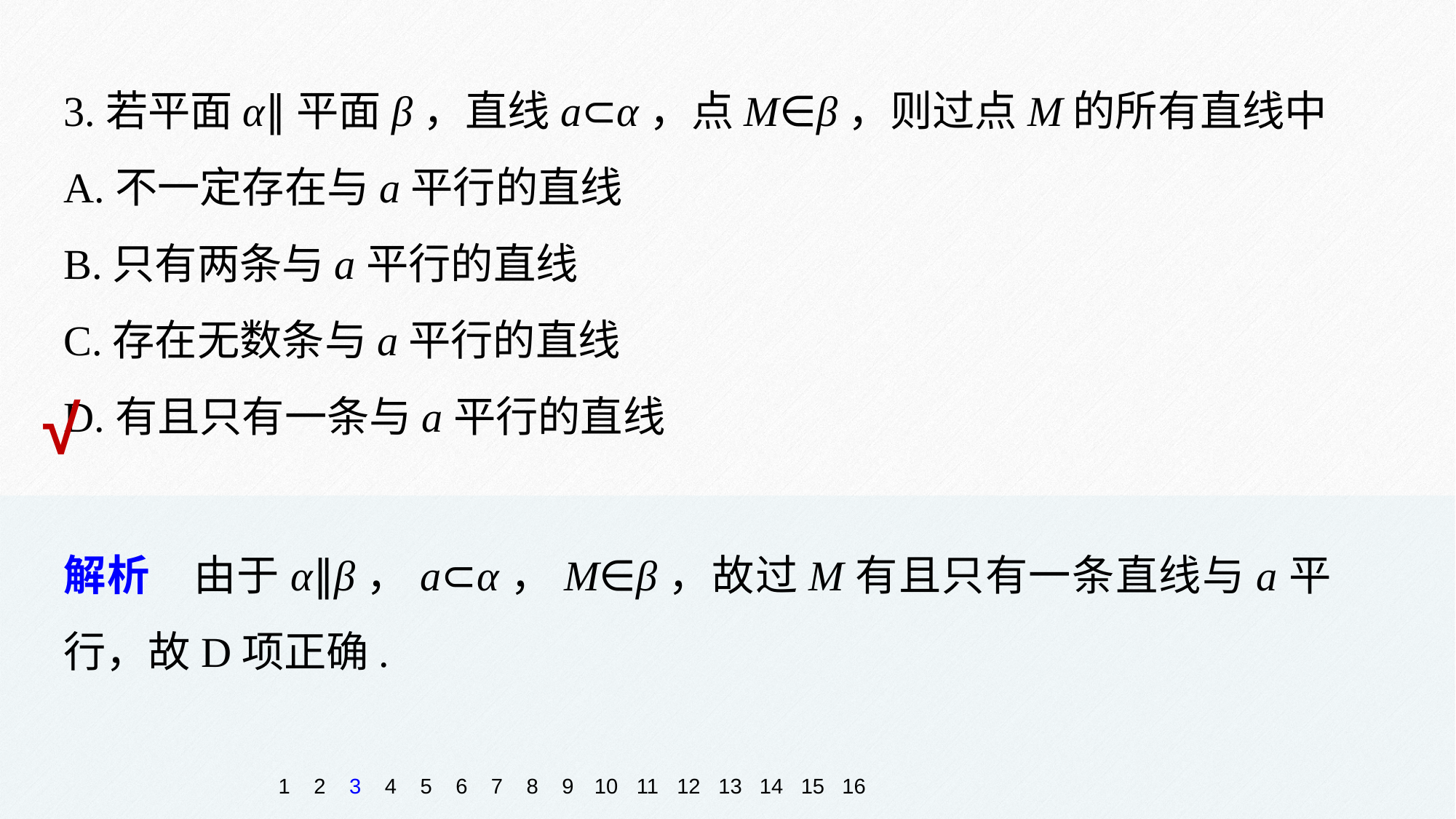

3.若平面α∥平面β，直线a⊂α，点M∈β，则过点M的所有直线中
A.不一定存在与a平行的直线
B.只有两条与a平行的直线
C.存在无数条与a平行的直线
D.有且只有一条与a平行的直线
√
解析　由于α∥β，a⊂α，M∈β，故过M有且只有一条直线与a平行，故D项正确.
1
2
3
4
5
6
7
8
9
10
11
12
13
14
15
16